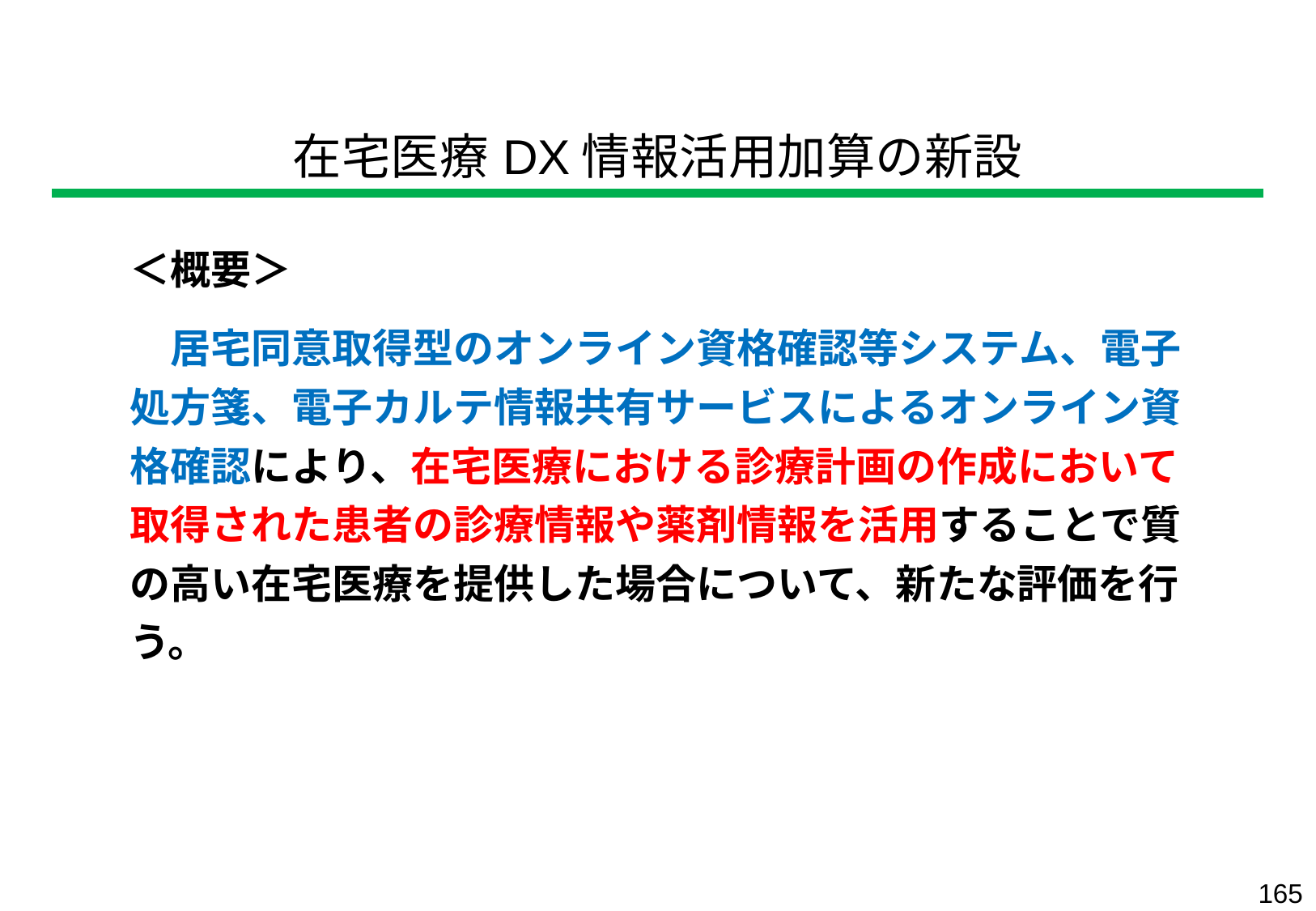

| 在宅医療DX情報活用加算の新設 |
| --- |
| ＜概要＞ 　居宅同意取得型のオンライン資格確認等システム、電子処方箋、電子カルテ情報共有サービスによるオンライン資格確認により、在宅医療における診療計画の作成において取得された患者の診療情報や薬剤情報を活用することで質の高い在宅医療を提供した場合について、新たな評価を行う。 |
| --- |
165